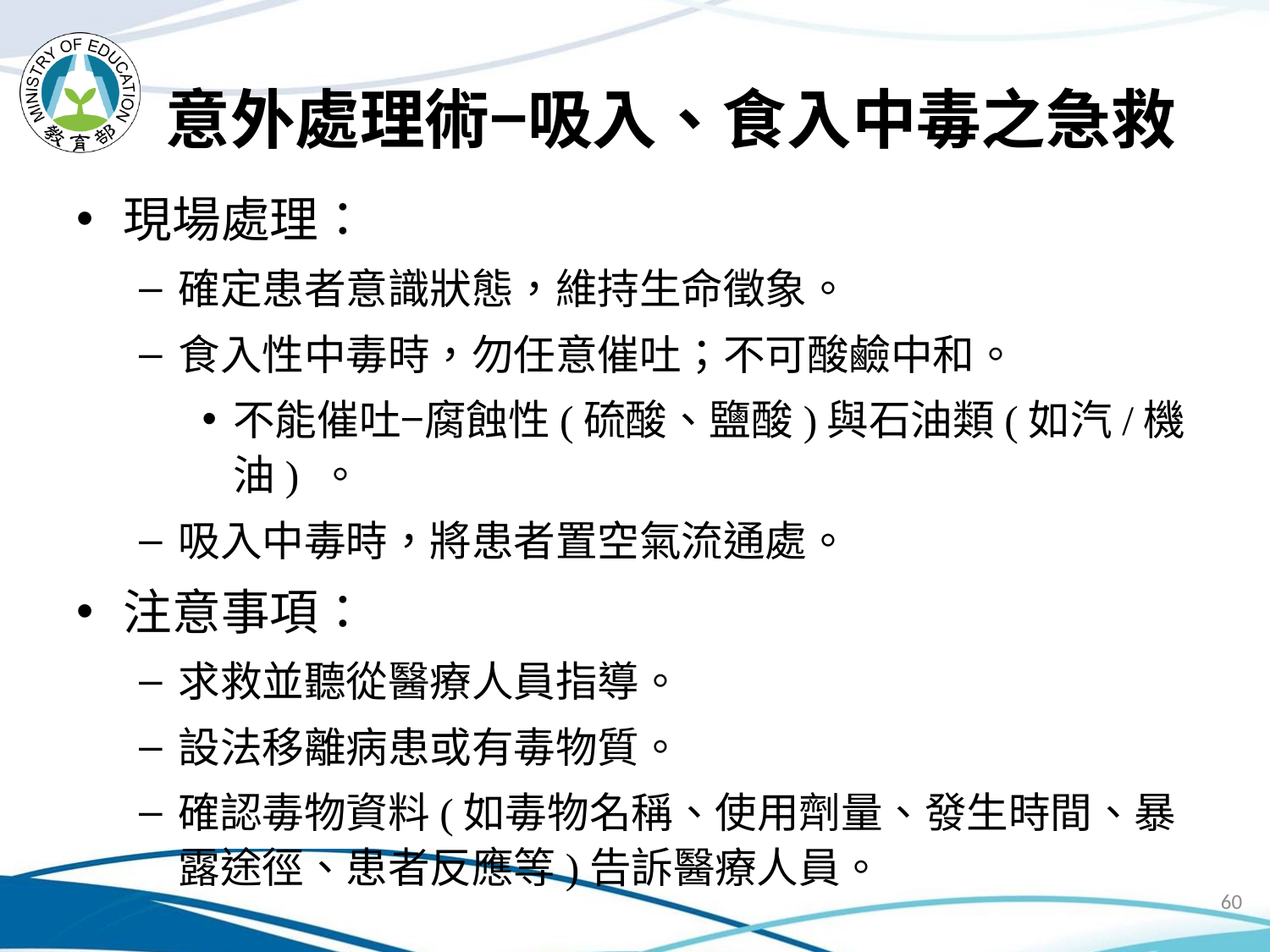

# 意外處理術−吸入、食入中毒之急救
現場處理：
確定患者意識狀態，維持生命徵象。
食入性中毒時，勿任意催吐；不可酸鹼中和。
不能催吐−腐蝕性(硫酸、鹽酸)與石油類(如汽/機油) 。
吸入中毒時，將患者置空氣流通處。
注意事項：
求救並聽從醫療人員指導。
設法移離病患或有毒物質。
確認毒物資料(如毒物名稱、使用劑量、發生時間、暴露途徑、患者反應等)告訴醫療人員。
60